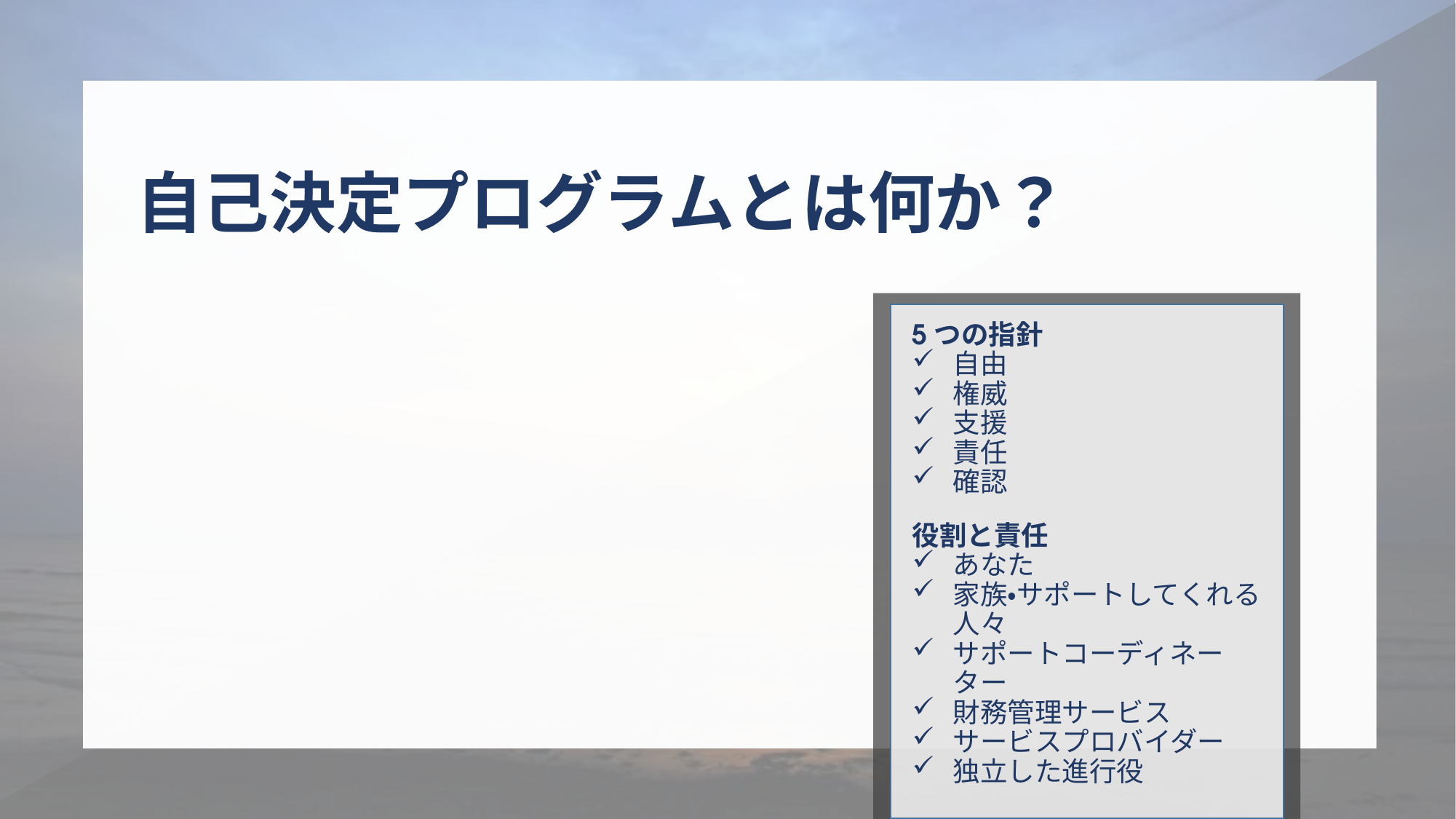

# 自己決定プログラムとは何か？

5つの指針
自由
権威
支援
責任
確認

役割と責任
あなた
家族・サポートしてくれる人々
サポートコーディネーター
財務管理サービス
サービスプロバイダー
独立した進行役